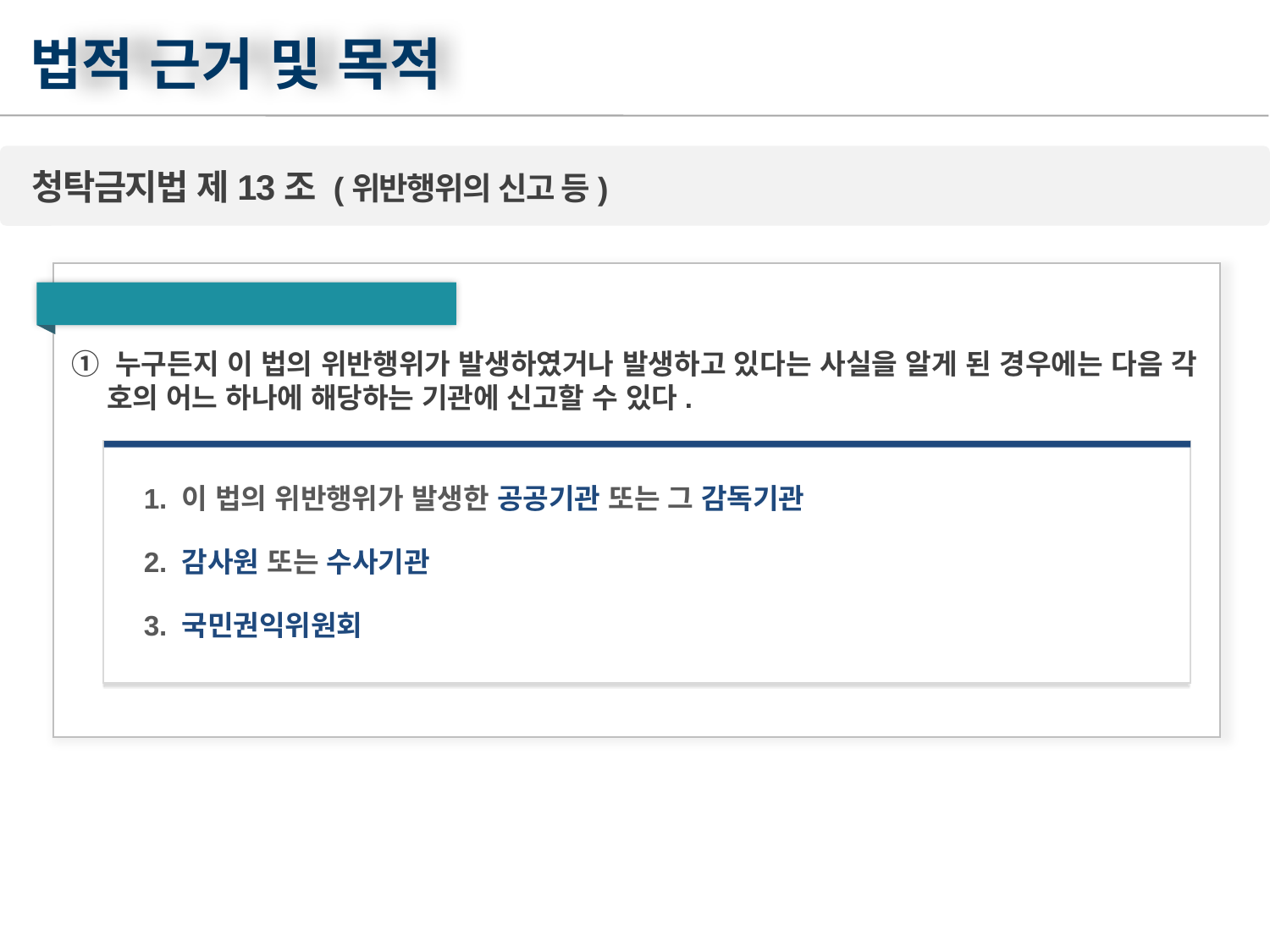

부정청탁 및 금품등 수수의 금지에 관한 법률
법적 근거 및 목적
청탁금지법 제13조 (위반행위의 신고 등)

제13조(위반행위의 신고 등)

① 누구든지 이 법의 위반행위가 발생하였거나 발생하고 있다는 사실을 알게 된 경우에는 다음 각 호의 어느 하나에 해당하는 기관에 신고할 수 있다.

1. 이 법의 위반행위가 발생한 공공기관 또는 그 감독기관

2. 감사원 또는 수사기관

3. 국민권익위원회